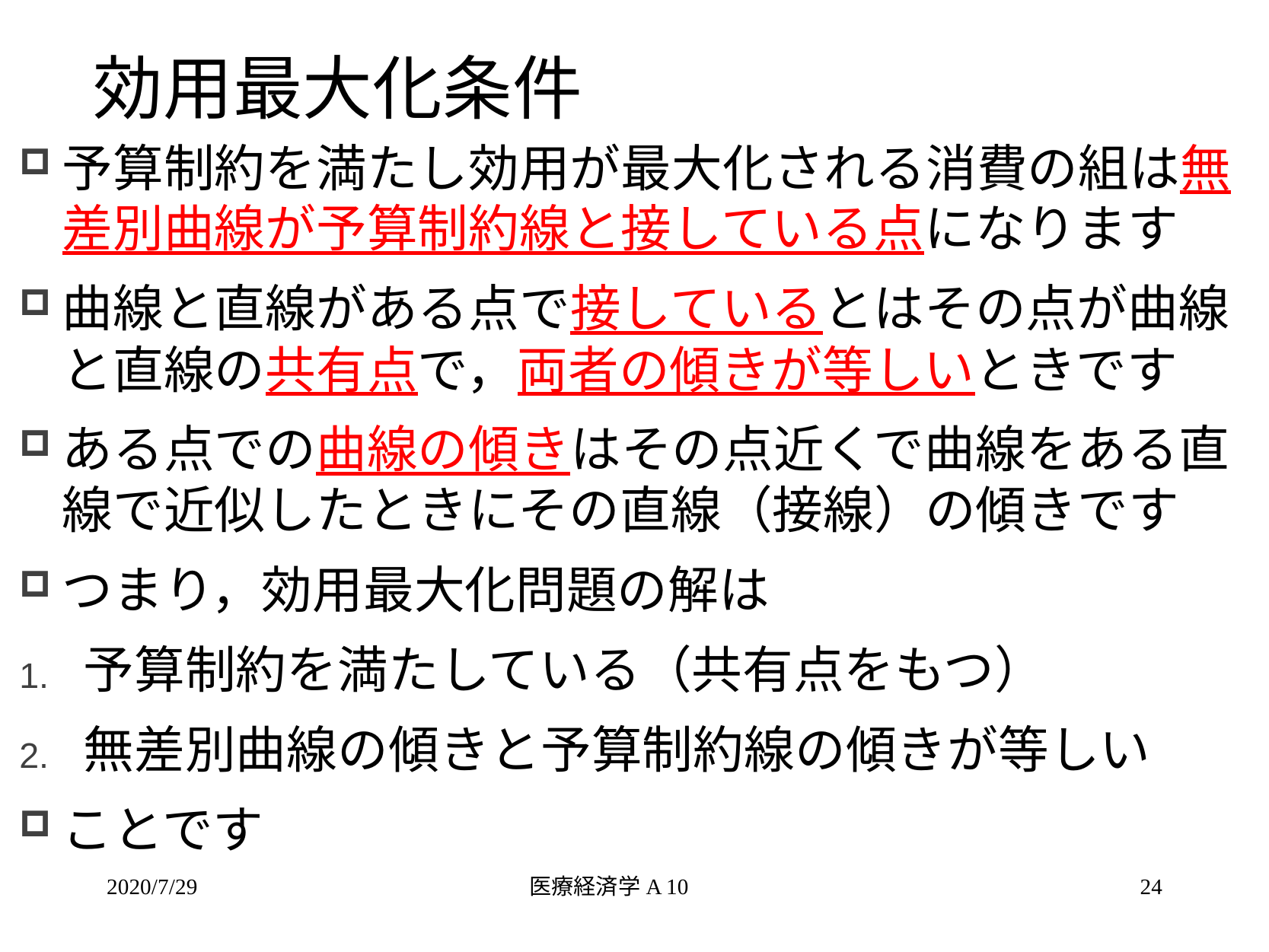

# 効用最大化条件
予算制約を満たし効用が最大化される消費の組は無差別曲線が予算制約線と接している点になります
曲線と直線がある点で接しているとはその点が曲線と直線の共有点で，両者の傾きが等しいときです
ある点での曲線の傾きはその点近くで曲線をある直線で近似したときにその直線（接線）の傾きです
つまり，効用最大化問題の解は
予算制約を満たしている（共有点をもつ）
無差別曲線の傾きと予算制約線の傾きが等しい
ことです

2020/7/29
医療経済学A 10
24